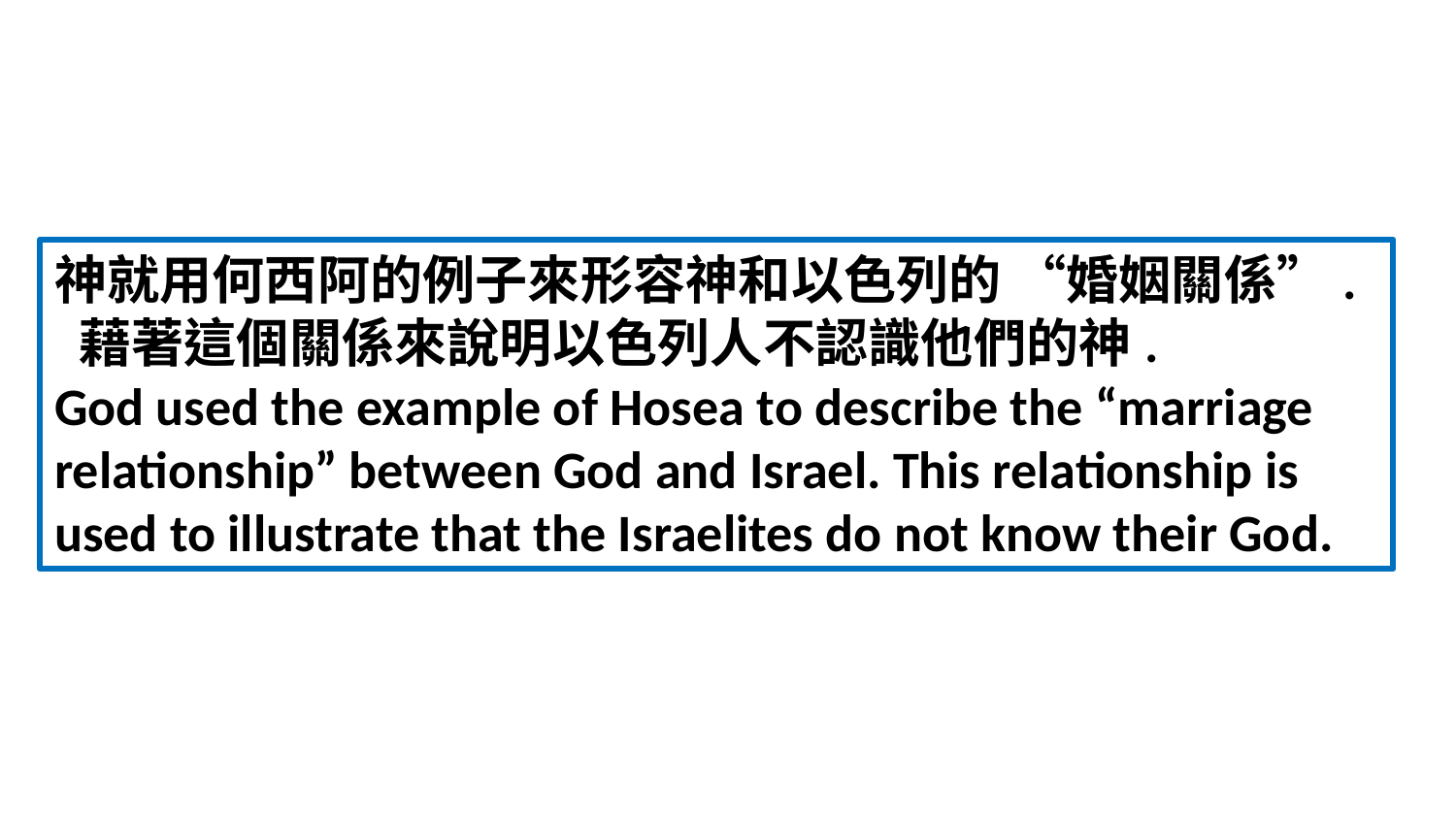

神就用何西阿的例子來形容神和以色列的 “婚姻關係”.
 藉著這個關係來說明以色列人不認識他們的神.
God used the example of Hosea to describe the “marriage relationship” between God and Israel. This relationship is used to illustrate that the Israelites do not know their God.